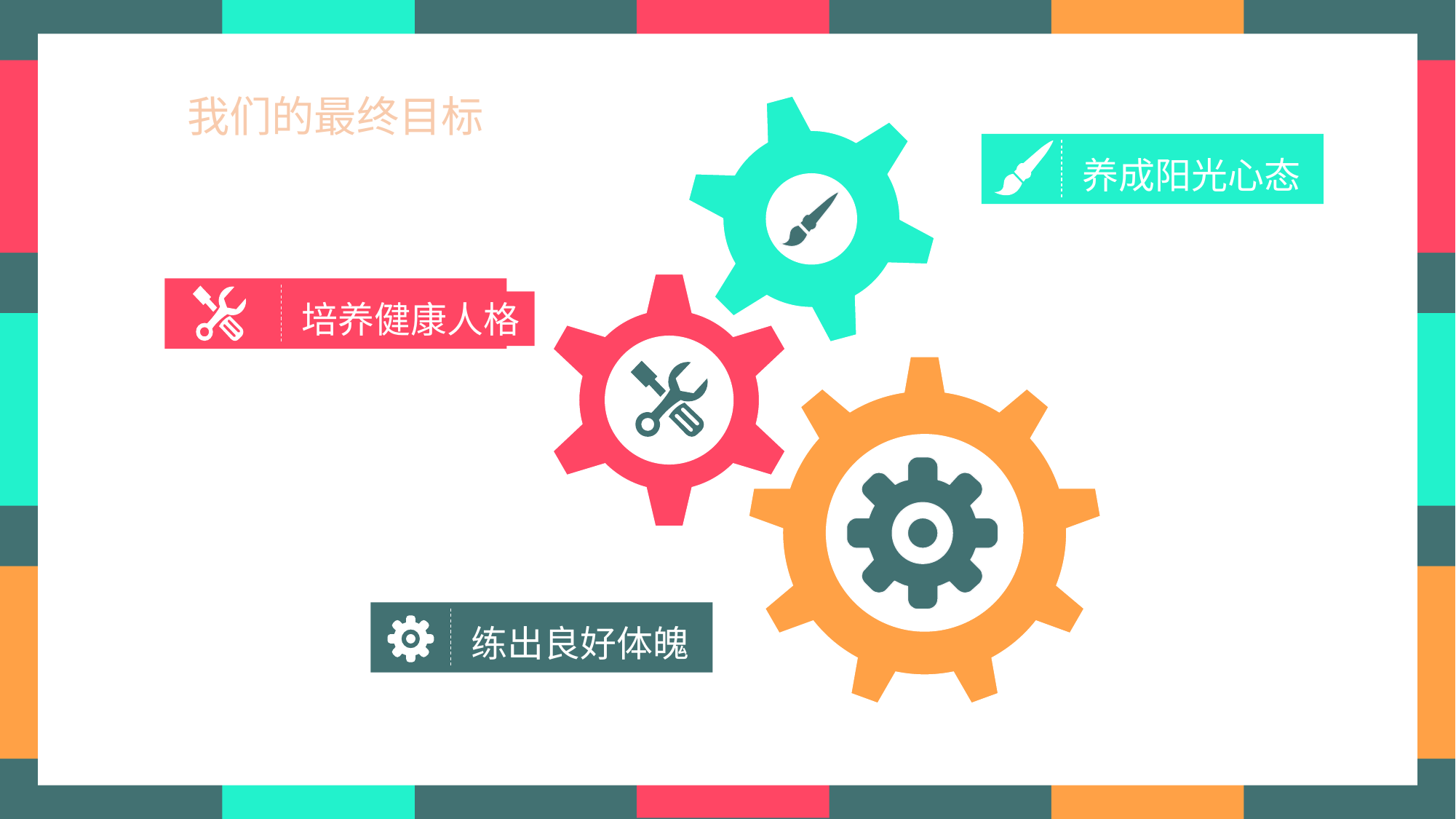

我们的最终目标

养成阳光心态

点击添加数据说明
点击添加数据说明

培养健康人格

点击添加数据说明
点击添加数据说明

练出良好体魄

点击添加数据说明
点击添加数据说明
14